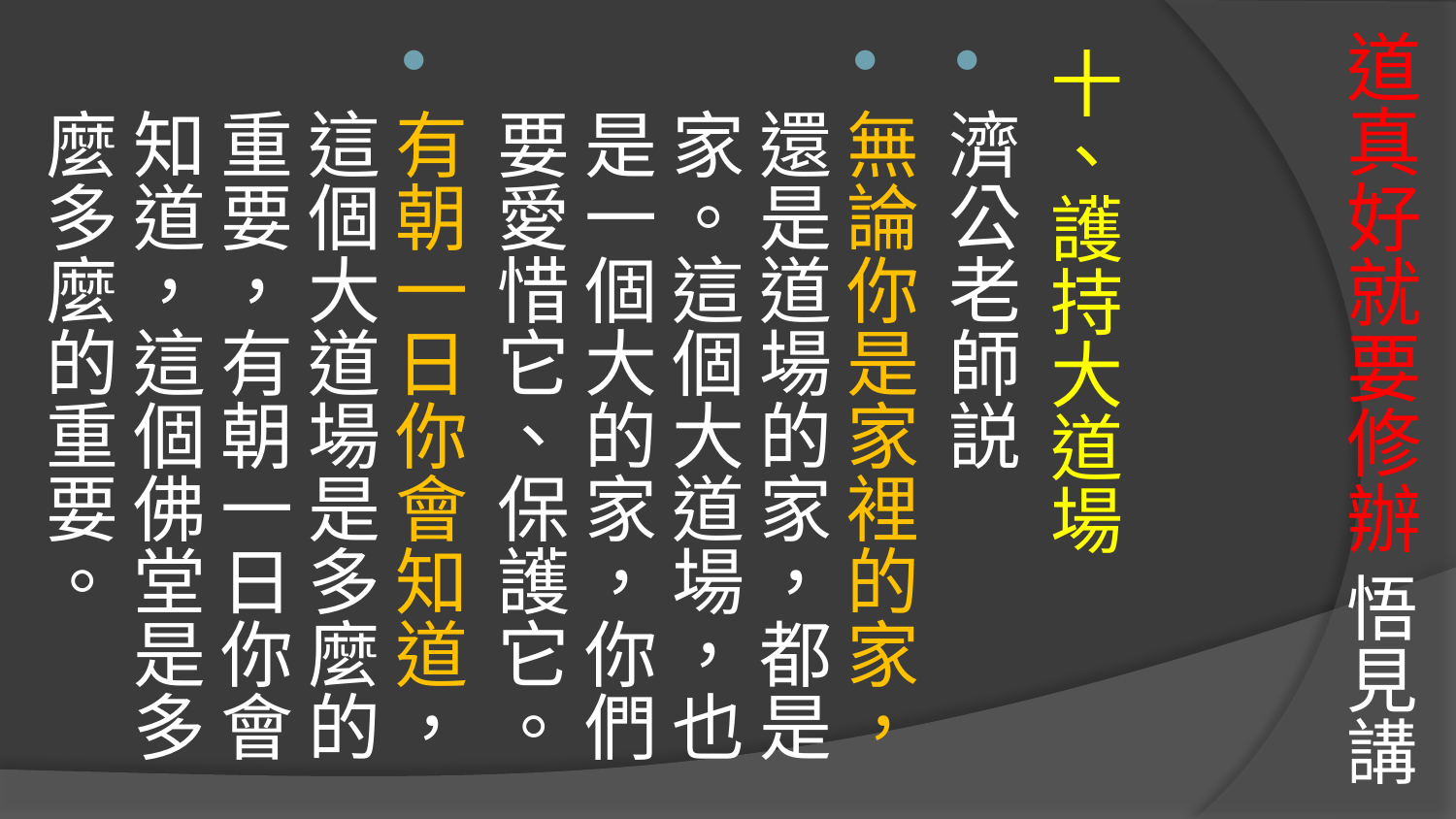

# 道真好就要修辦 悟見講
十、護持大道場
濟公老師説
無論你是家裡的家，還是道場的家，都是家。這個大道場，也是一個大的家，你們要愛惜它、保護它。
有朝一日你會知道，這個大道場是多麼的重要，有朝一日你會知道，這個佛堂是多麼多麼的重要。